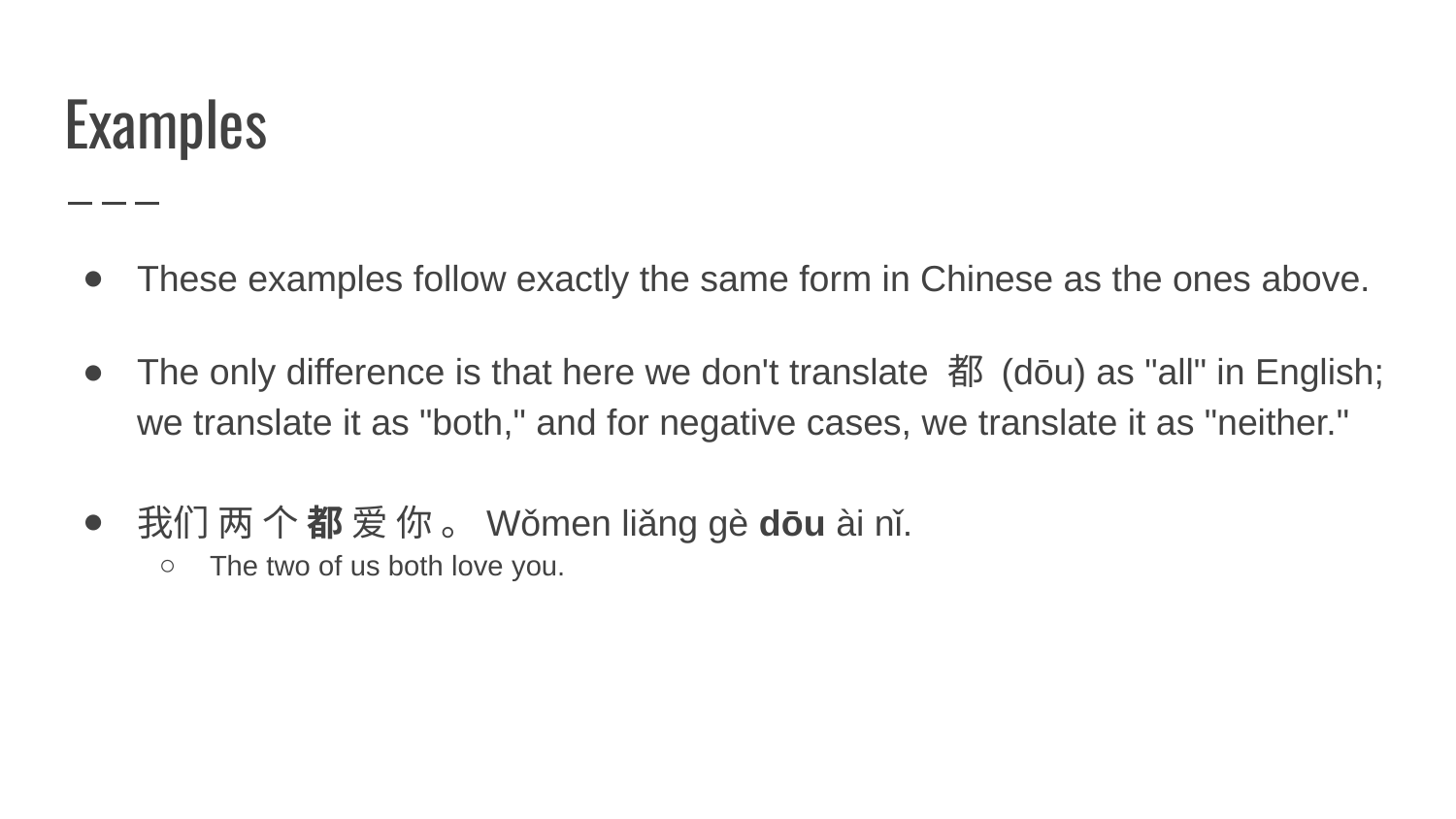

# Examples
These examples follow exactly the same form in Chinese as the ones above.
The only difference is that here we don't translate 都 (dōu) as "all" in English; we translate it as "both," and for negative cases, we translate it as "neither."
我们 两 个 都 爱 你 。Wǒmen liǎng gè dōu ài nǐ.
The two of us both love you.